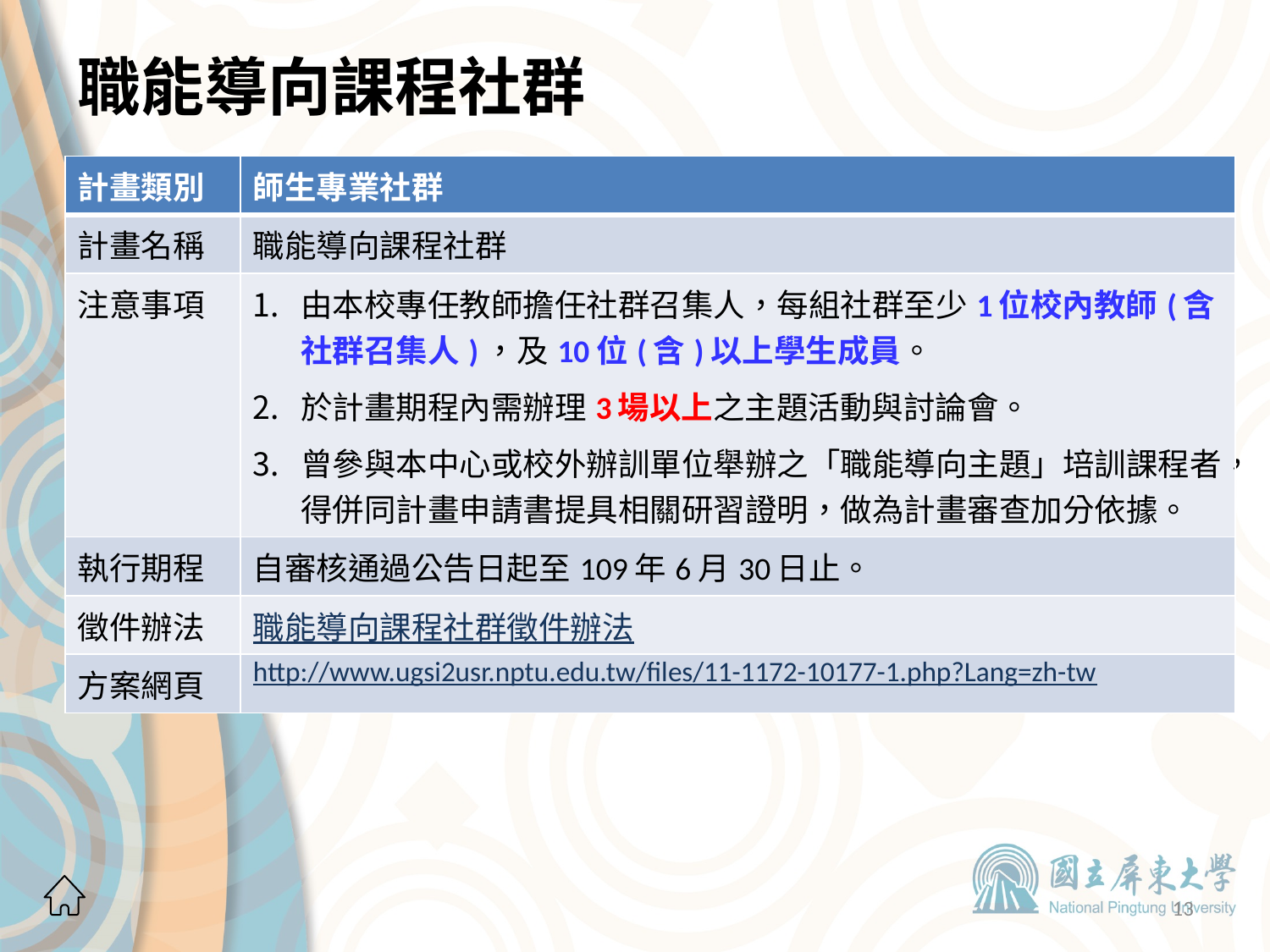

# 職能導向課程社群
| 計畫類別 | 師生專業社群 |
| --- | --- |
| 計畫名稱 | 職能導向課程社群 |
| 注意事項 | 由本校專任教師擔任社群召集人，每組社群至少1位校內教師(含社群召集人)，及10位(含)以上學生成員。 於計畫期程內需辦理3場以上之主題活動與討論會。 曾參與本中心或校外辦訓單位舉辦之「職能導向主題」培訓課程者，得併同計畫申請書提具相關研習證明，做為計畫審查加分依據。 |
| 執行期程 | 自審核通過公告日起至109年6月30日止。 |
| 徵件辦法 | 職能導向課程社群徵件辦法 |
| 方案網頁 | http://www.ugsi2usr.nptu.edu.tw/files/11-1172-10177-1.php?Lang=zh-tw |

13